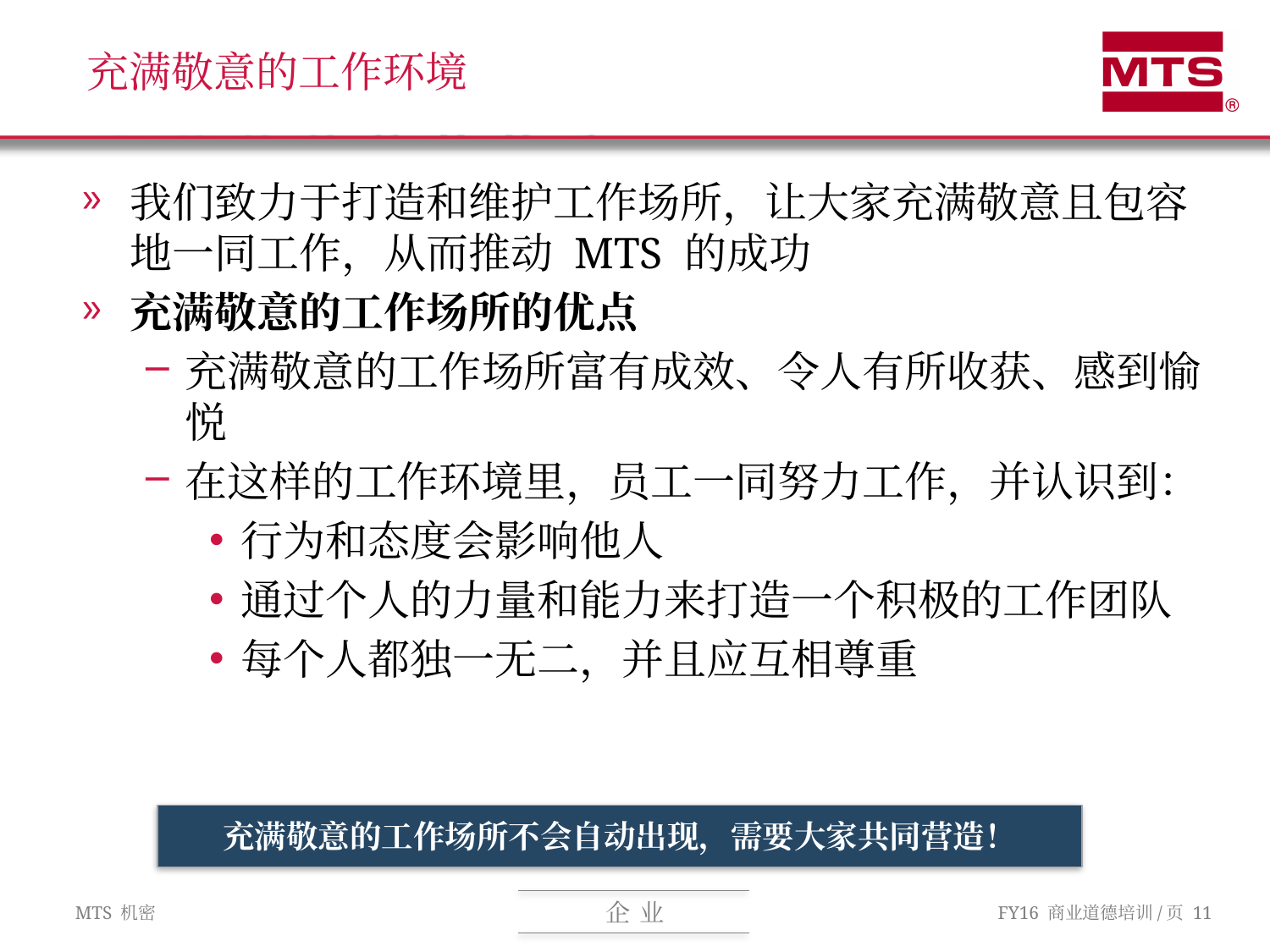

# 充满敬意的工作环境
我们致力于打造和维护工作场所，让大家充满敬意且包容地一同工作，从而推动 MTS 的成功
充满敬意的工作场所的优点
充满敬意的工作场所富有成效、令人有所收获、感到愉悦
在这样的工作环境里，员工一同努力工作，并认识到：
行为和态度会影响他人
通过个人的力量和能力来打造一个积极的工作团队
每个人都独一无二，并且应互相尊重
充满敬意的工作场所不会自动出现，需要大家共同营造！